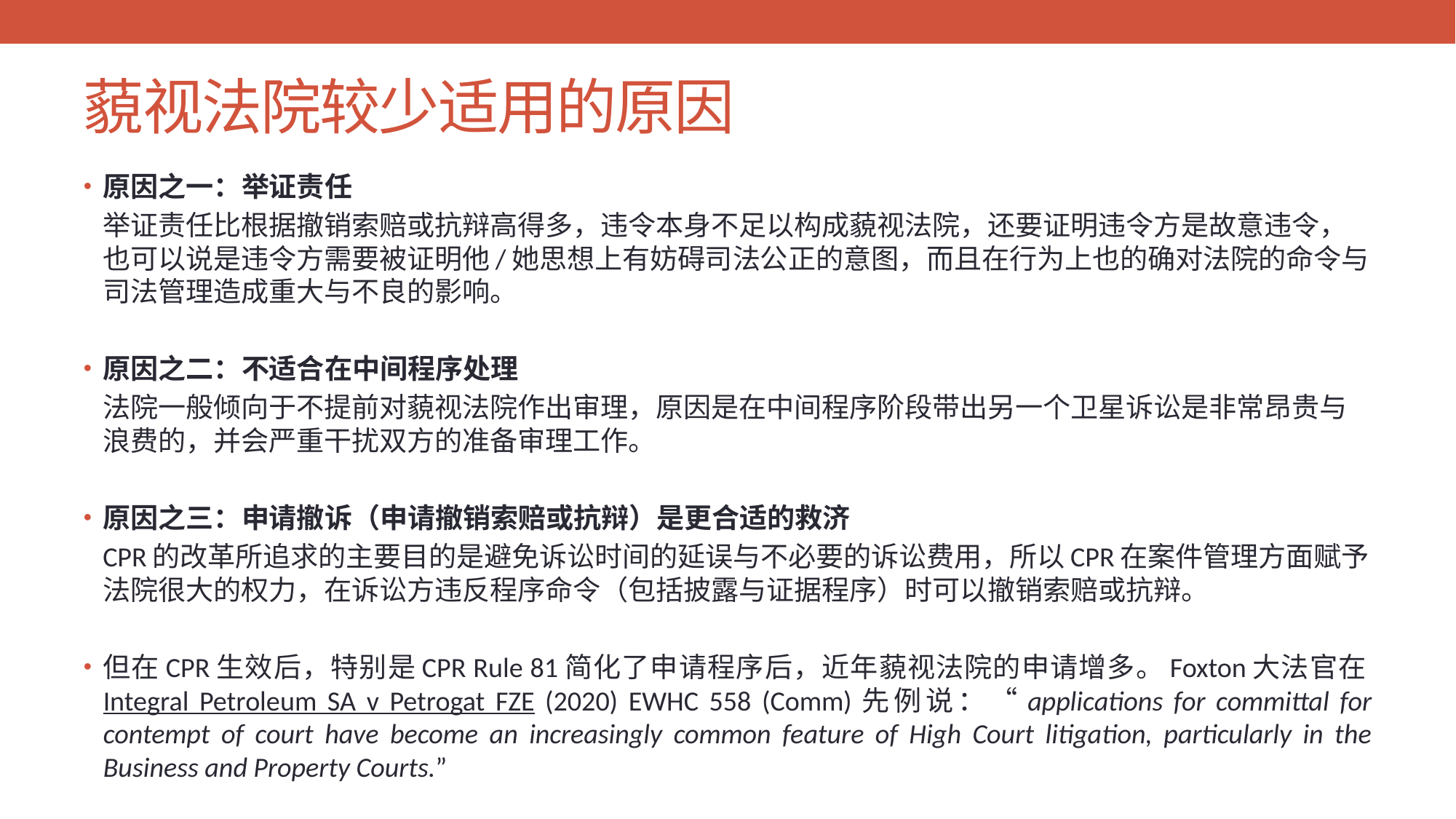

# 藐视法院较少适用的原因
原因之一：举证责任
举证责任比根据撤销索赔或抗辩高得多，违令本身不足以构成藐视法院，还要证明违令方是故意违令，也可以说是违令方需要被证明他/她思想上有妨碍司法公正的意图，而且在行为上也的确对法院的命令与司法管理造成重大与不良的影响。

原因之二：不适合在中间程序处理
法院一般倾向于不提前对藐视法院作出审理，原因是在中间程序阶段带出另一个卫星诉讼是非常昂贵与浪费的，并会严重干扰双方的准备审理工作。

原因之三：申请撤诉（申请撤销索赔或抗辩）是更合适的救济
CPR的改革所追求的主要目的是避免诉讼时间的延误与不必要的诉讼费用，所以CPR在案件管理方面赋予法院很大的权力，在诉讼方违反程序命令（包括披露与证据程序）时可以撤销索赔或抗辩。

但在CPR生效后，特别是CPR Rule 81简化了申请程序后，近年藐视法院的申请增多。Foxton大法官在Integral Petroleum SA v Petrogat FZE (2020) EWHC 558 (Comm)先例说：“applications for committal for contempt of court have become an increasingly common feature of High Court litigation, particularly in the Business and Property Courts.”